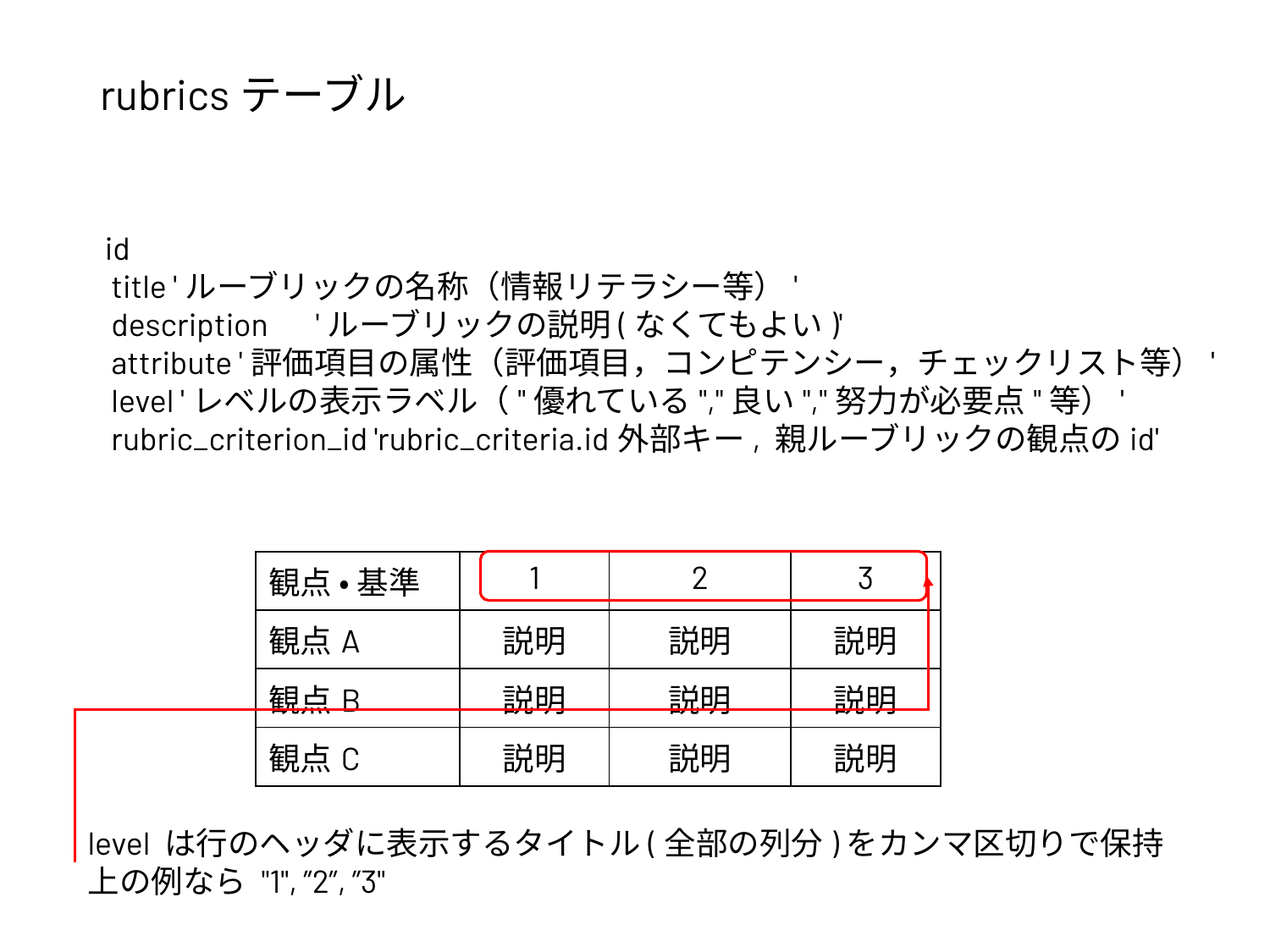

# rubricsテーブル
 id
  title 'ルーブリックの名称（情報リテラシー等）'
  description　'ルーブリックの説明(なくてもよい)'
  attribute '評価項目の属性（評価項目，コンピテンシー，チェックリスト等）'
  level 'レベルの表示ラベル（"優れている","良い","努力が必要点"等）'
  rubric_criterion_id 'rubric_criteria.id外部キー, 親ルーブリックの観点のid'
| 観点 ・ 基準 | 1 | 2 | 3 |
| --- | --- | --- | --- |
| 観点A | 説明 | 説明 | 説明 |
| 観点B | 説明 | 説明 | 説明 |
| 観点C | 説明 | 説明 | 説明 |

level は行のヘッダに表示するタイトル(全部の列分)をカンマ区切りで保持
上の例なら "1", ”2”, ”3"